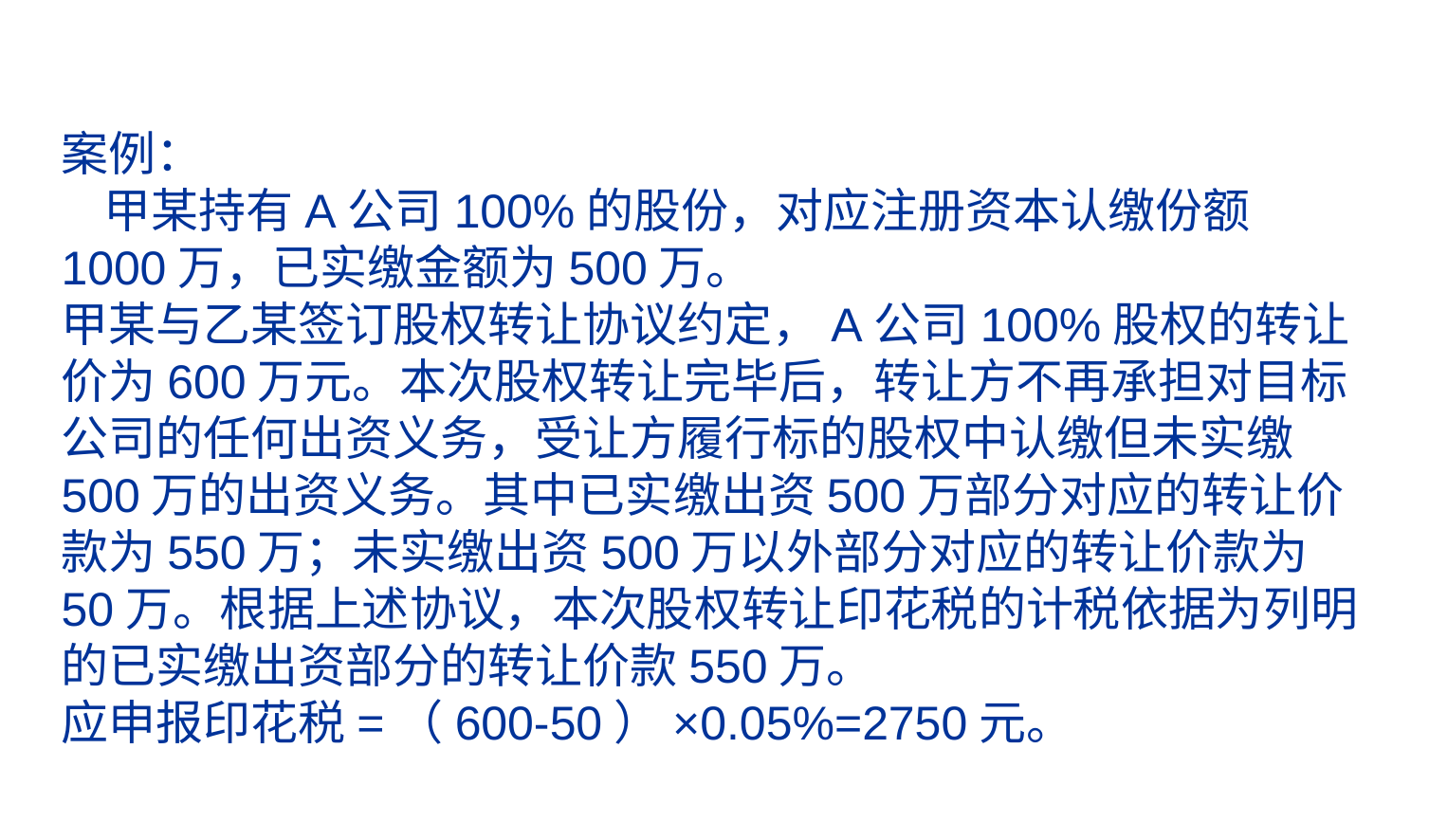

# 案例： 甲某持有A公司100%的股份，对应注册资本认缴份额1000万，已实缴金额为500万。 甲某与乙某签订股权转让协议约定，A公司100%股权的转让价为600万元。本次股权转让完毕后，转让方不再承担对目标公司的任何出资义务，受让方履行标的股权中认缴但未实缴500万的出资义务。其中已实缴出资500万部分对应的转让价款为550万；未实缴出资500万以外部分对应的转让价款为50万。根据上述协议，本次股权转让印花税的计税依据为列明的已实缴出资部分的转让价款550万。 应申报印花税=（600-50）×0.05%=2750元。